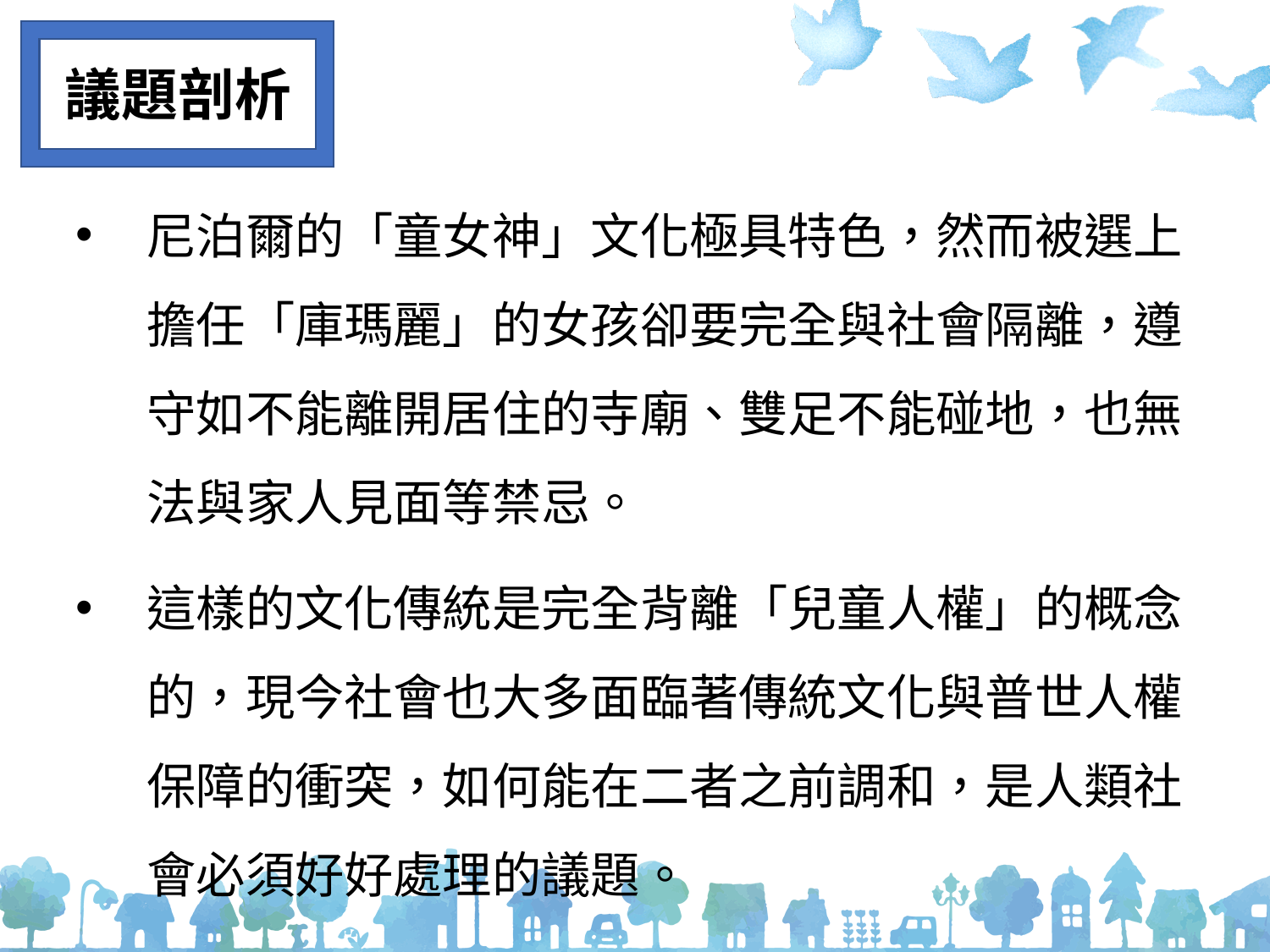

議題剖析
尼泊爾的「童女神」文化極具特色，然而被選上擔任「庫瑪麗」的女孩卻要完全與社會隔離，遵守如不能離開居住的寺廟、雙足不能碰地，也無法與家人見面等禁忌。
這樣的文化傳統是完全背離「兒童人權」的概念的，現今社會也大多面臨著傳統文化與普世人權保障的衝突，如何能在二者之前調和，是人類社會必須好好處理的議題。